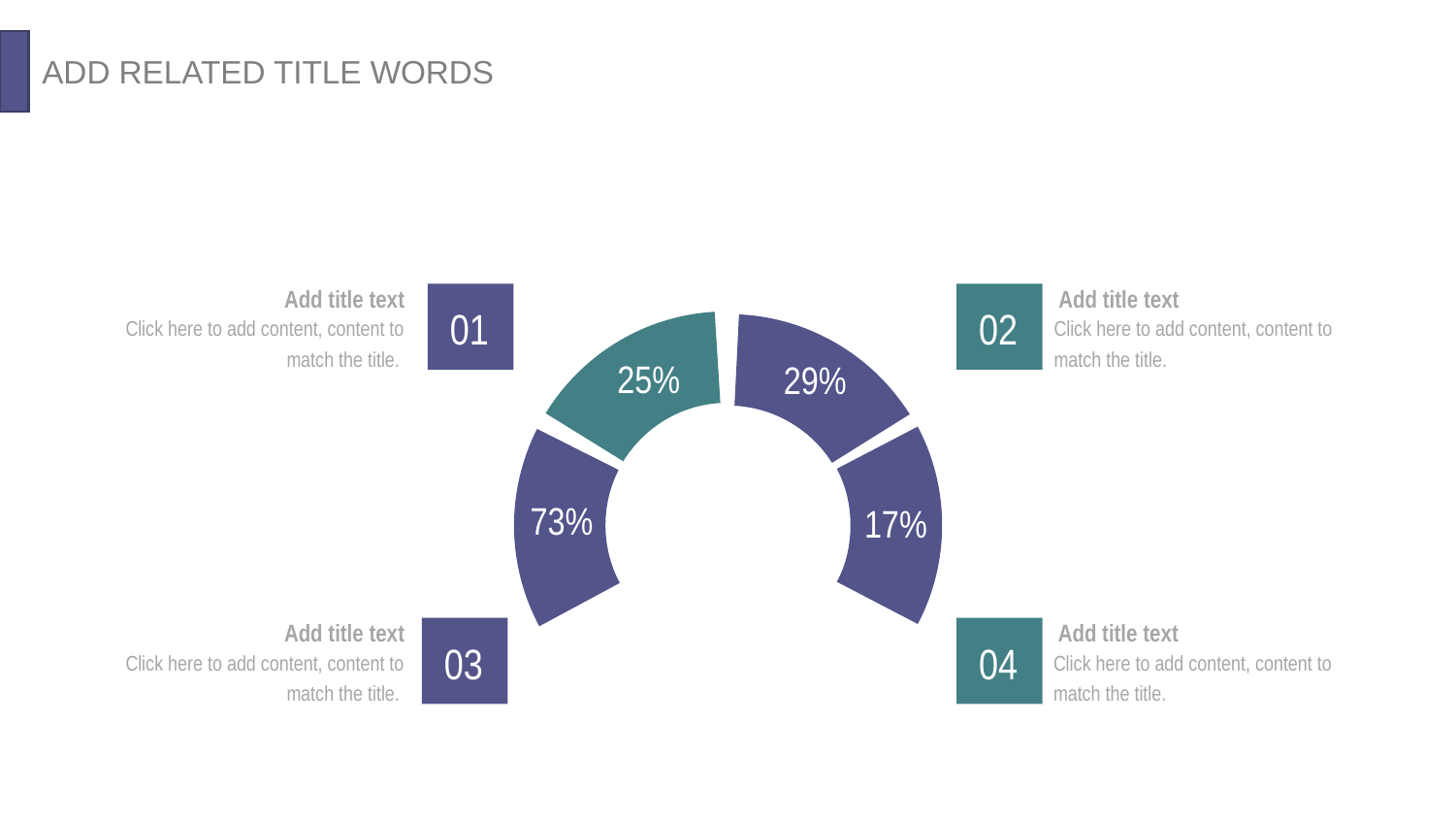

Add title text
Add title text

01
02
Click here to add content, content to match the title.
Click here to add content, content to match the title.

25%
29%

73%
17%
Add title text
Add title text

03
04
Click here to add content, content to match the title.
Click here to add content, content to match the title.
PPT模板 http://www.1ppt.com/moban/